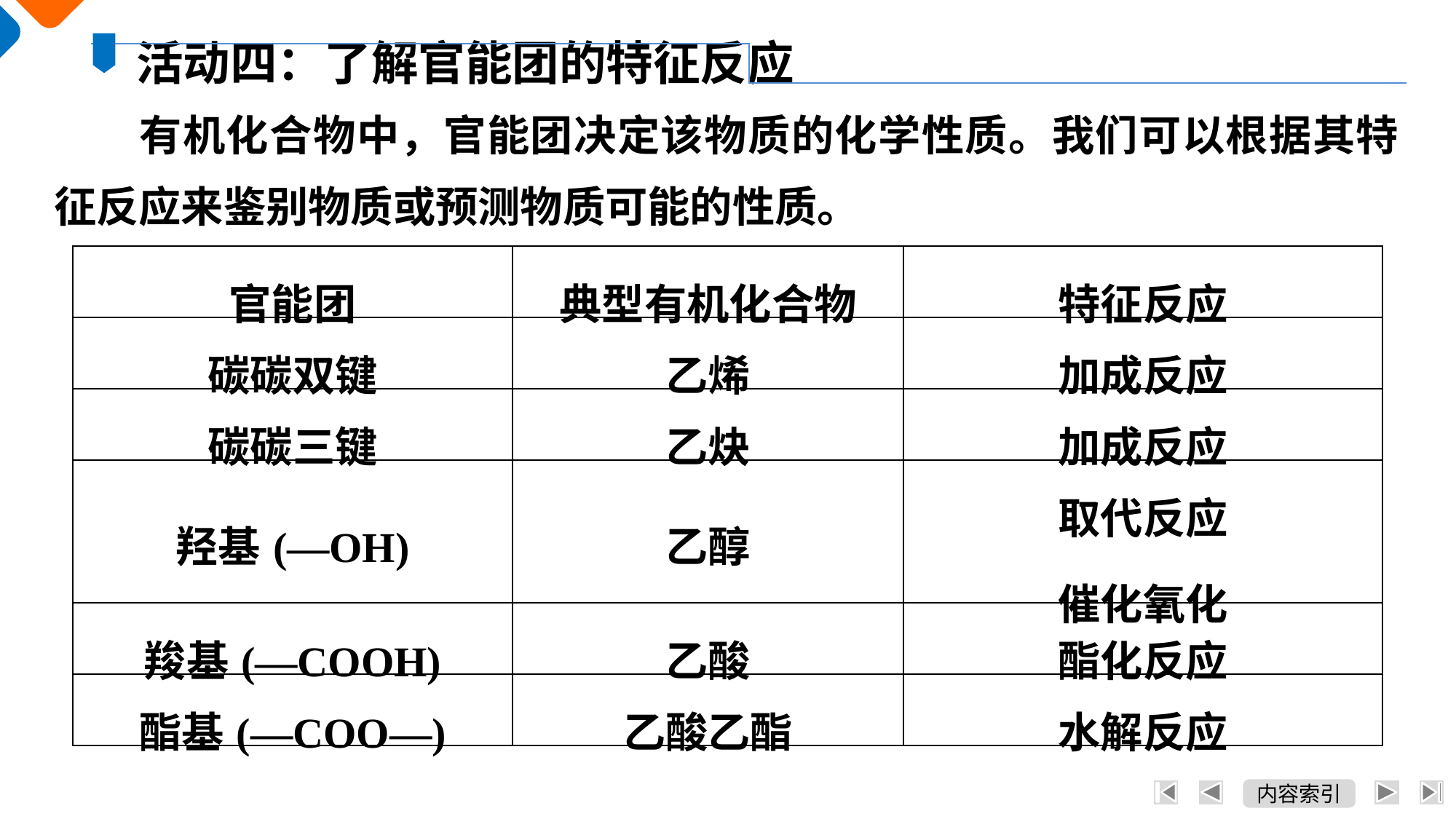

活动四：了解官能团的特征反应

有机化合物中，官能团决定该物质的化学性质。我们可以根据其特征反应来鉴别物质或预测物质可能的性质。
| 官能团 | 典型有机化合物 | 特征反应 |
| --- | --- | --- |
| 碳碳双键 | 乙烯 | 加成反应 |
| 碳碳三键 | 乙炔 | 加成反应 |
| 羟基(—OH) | 乙醇 | 取代反应 催化氧化 |
| 羧基(—COOH) | 乙酸 | 酯化反应 |
| 酯基(—COO—) | 乙酸乙酯 | 水解反应 |